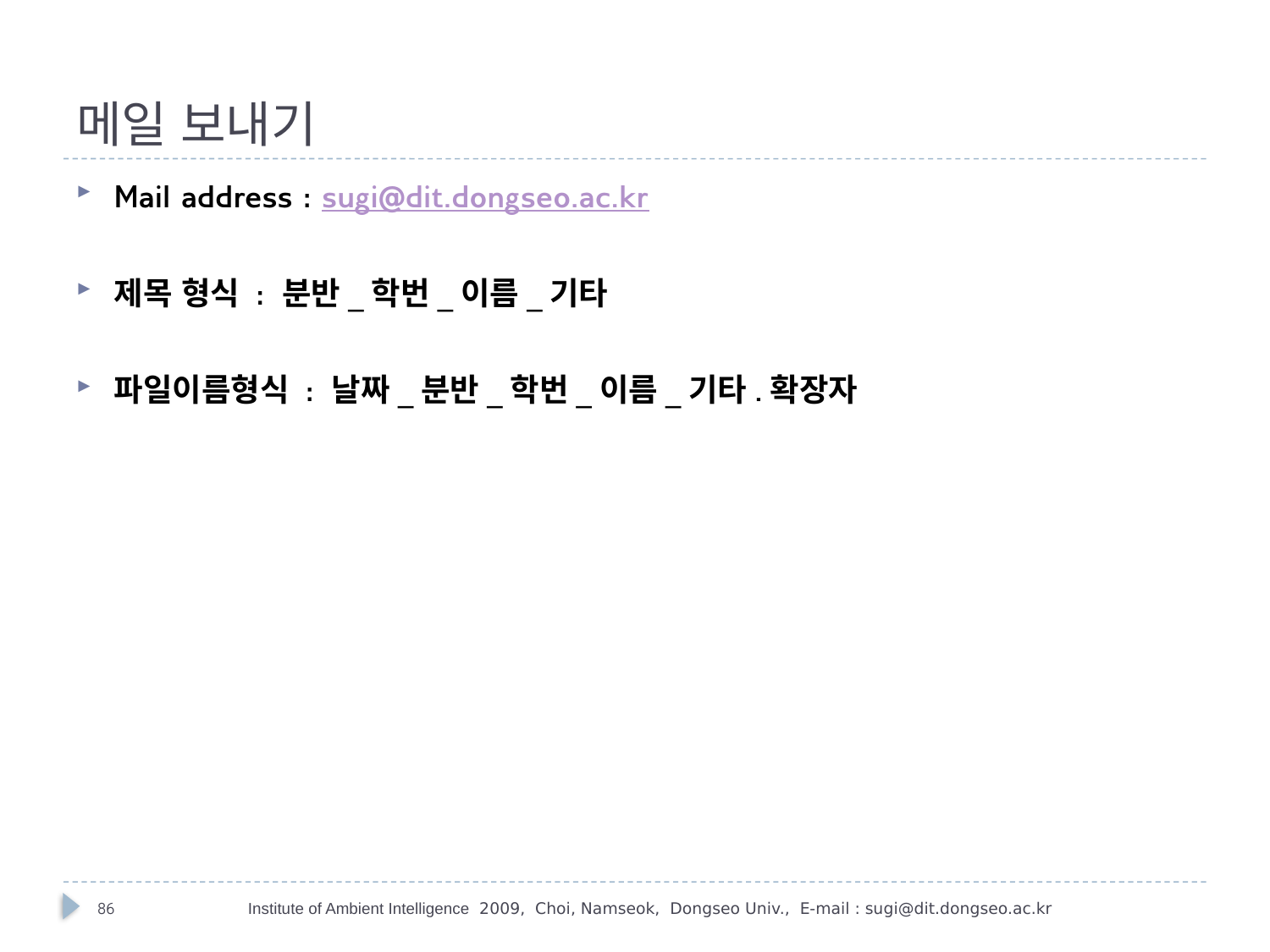

# 메일 보내기
Mail address : sugi@dit.dongseo.ac.kr

제목 형식 : 분반_학번_이름_기타

파일이름형식 : 날짜_분반_학번_이름_기타.확장자